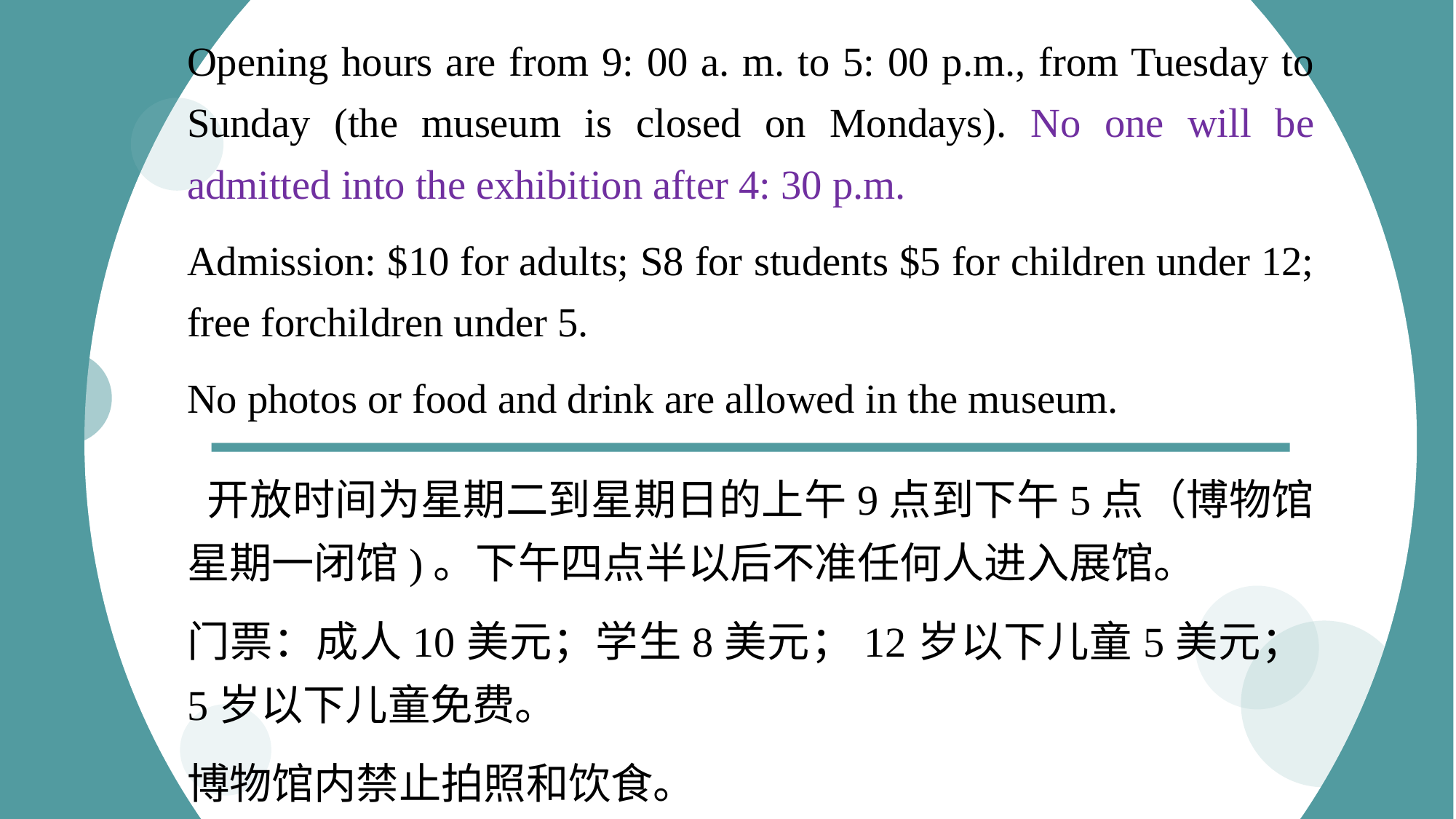

Opening hours are from 9: 00 a. m. to 5: 00 p.m., from Tuesday to Sunday (the museum is closed on Mondays). No one will be admitted into the exhibition after 4: 30 p.m.
Admission: $10 for adults; S8 for students $5 for children under 12; free forchildren under 5.
No photos or food and drink are allowed in the museum.
 开放时间为星期二到星期日的上午9点到下午5点（博物馆星期一闭馆)。下午四点半以后不准任何人进入展馆。
门票：成人10美元；学生8美元；12岁以下儿童5美元；5岁以下儿童免费。
博物馆内禁止拍照和饮食。